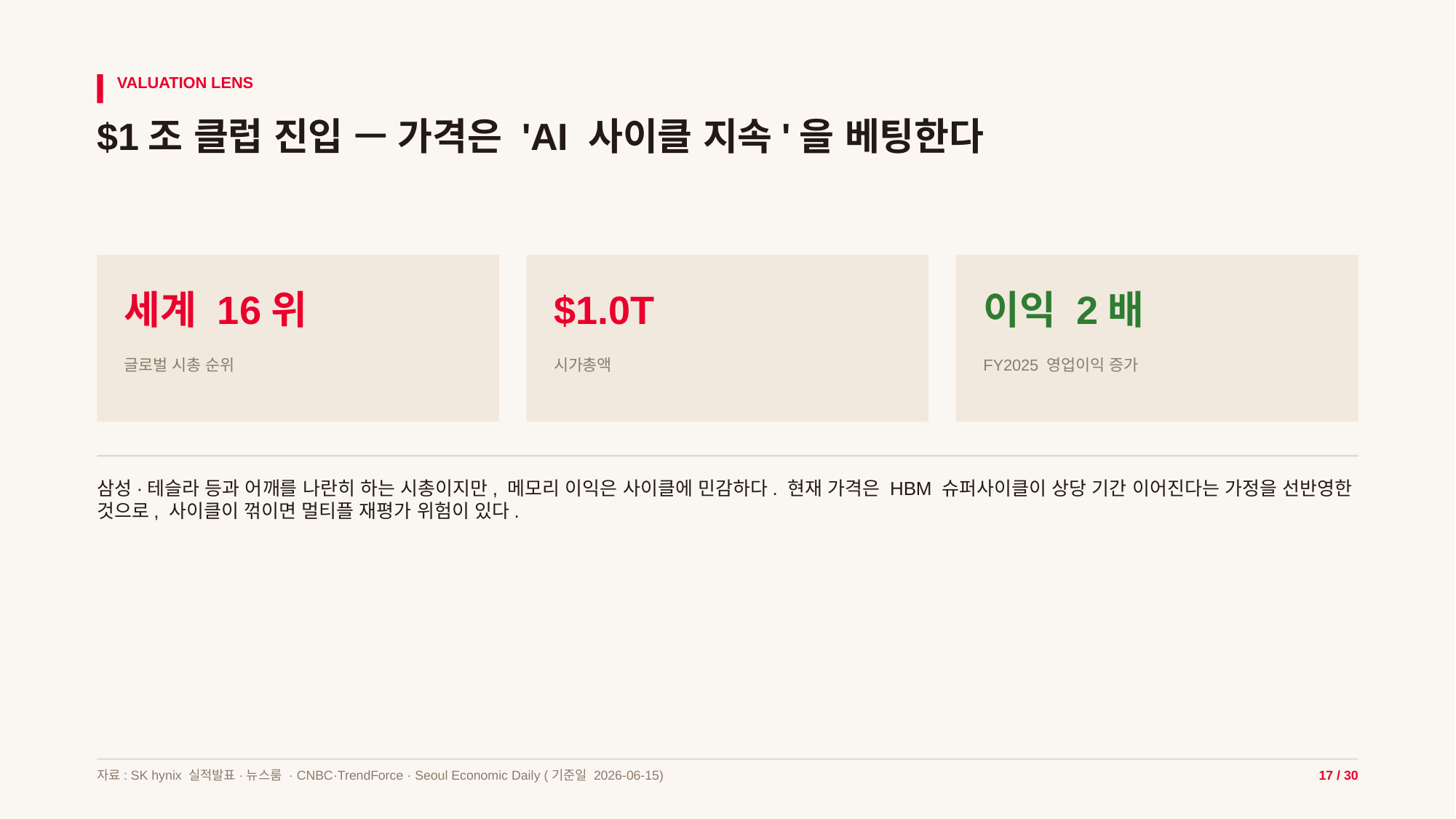

VALUATION LENS

$1조 클럽 진입 — 가격은 'AI 사이클 지속'을 베팅한다

세계 16위
$1.0T
이익 2배
글로벌 시총 순위
시가총액
FY2025 영업이익 증가

삼성·테슬라 등과 어깨를 나란히 하는 시총이지만, 메모리 이익은 사이클에 민감하다. 현재 가격은 HBM 슈퍼사이클이 상당 기간 이어진다는 가정을 선반영한 것으로, 사이클이 꺾이면 멀티플 재평가 위험이 있다.

자료: SK hynix 실적발표·뉴스룸 · CNBC·TrendForce · Seoul Economic Daily (기준일 2026-06-15)
17 / 30